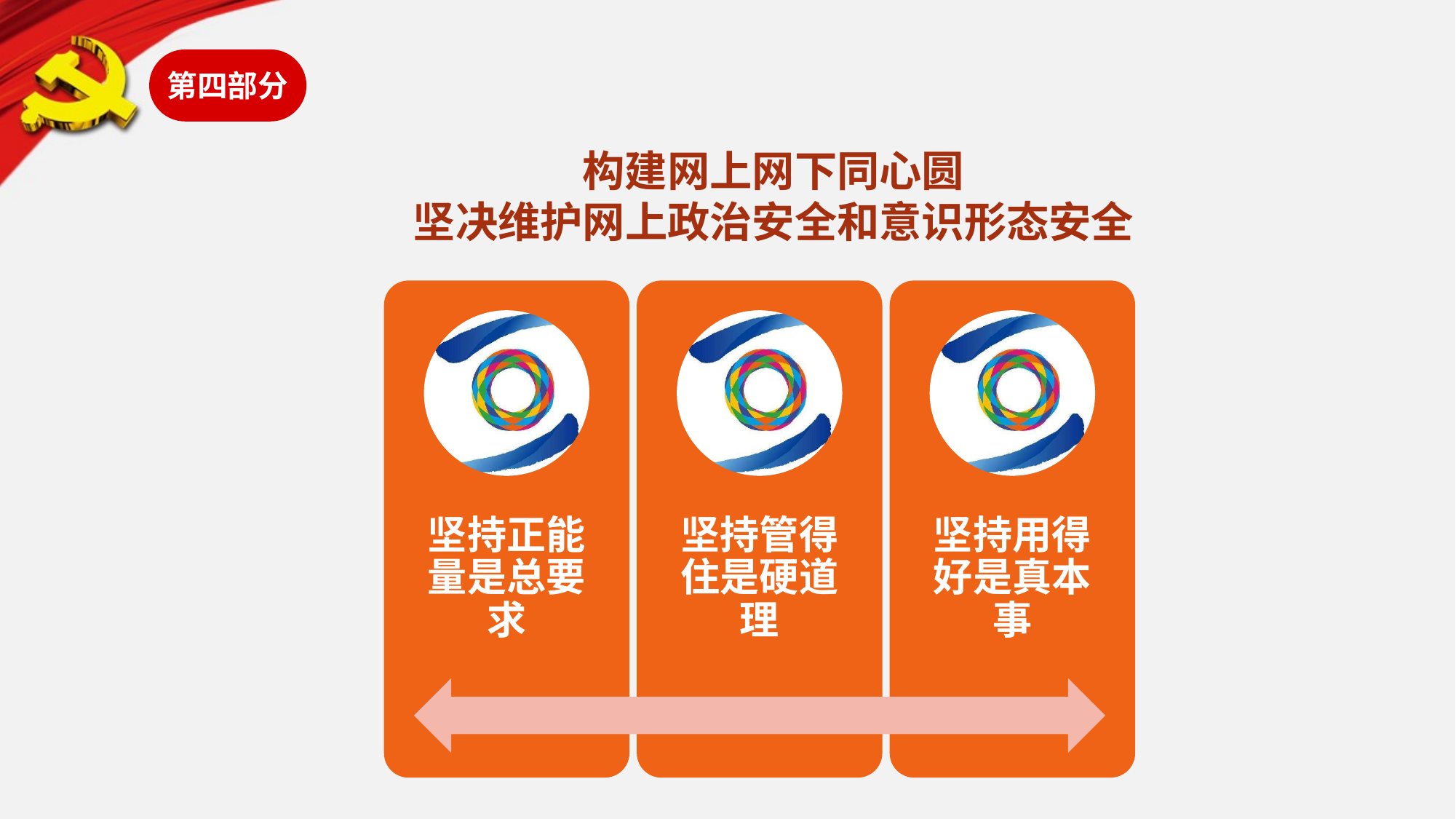

第四部分
构建网上网下同心圆
坚决维护网上政治安全和意识形态安全
坚持正能量是总要求
坚持管得住是硬道理
坚持用得好是真本事